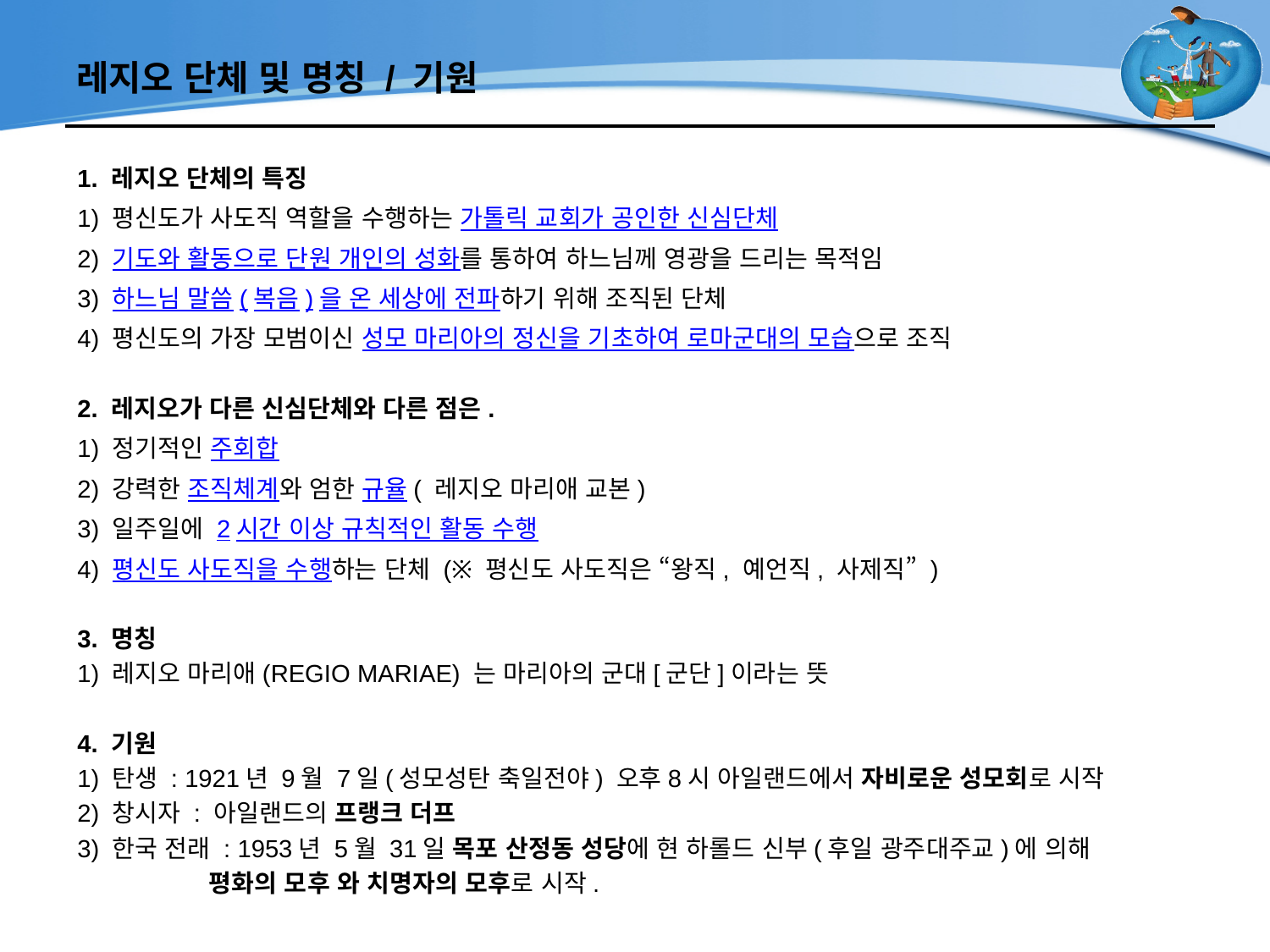

# 레지오 단체 및 명칭 / 기원
1. 레지오 단체의 특징
1) 평신도가 사도직 역할을 수행하는 가톨릭 교회가 공인한 신심단체
2) 기도와 활동으로 단원 개인의 성화를 통하여 하느님께 영광을 드리는 목적임
3) 하느님 말씀(복음)을 온 세상에 전파하기 위해 조직된 단체
4) 평신도의 가장 모범이신 성모 마리아의 정신을 기초하여 로마군대의 모습으로 조직

2. 레지오가 다른 신심단체와 다른 점은.
1) 정기적인 주회합
2) 강력한 조직체계와 엄한 규율( 레지오 마리애 교본)
3) 일주일에 2시간 이상 규칙적인 활동 수행
4) 평신도 사도직을 수행하는 단체 (※ 평신도 사도직은 “왕직, 예언직, 사제직” )

3. 명칭
1) 레지오 마리애(REGIO MARIAE) 는 마리아의 군대[군단]이라는 뜻

4. 기원
1) 탄생 : 1921년 9월 7일(성모성탄 축일전야) 오후8시 아일랜드에서 자비로운 성모회로 시작
2) 창시자 : 아일랜드의 프랭크 더프
3) 한국 전래 : 1953년 5월 31일 목포 산정동 성당에 현 하롤드 신부(후일 광주대주교)에 의해
                  평화의 모후 와 치명자의 모후로 시작.